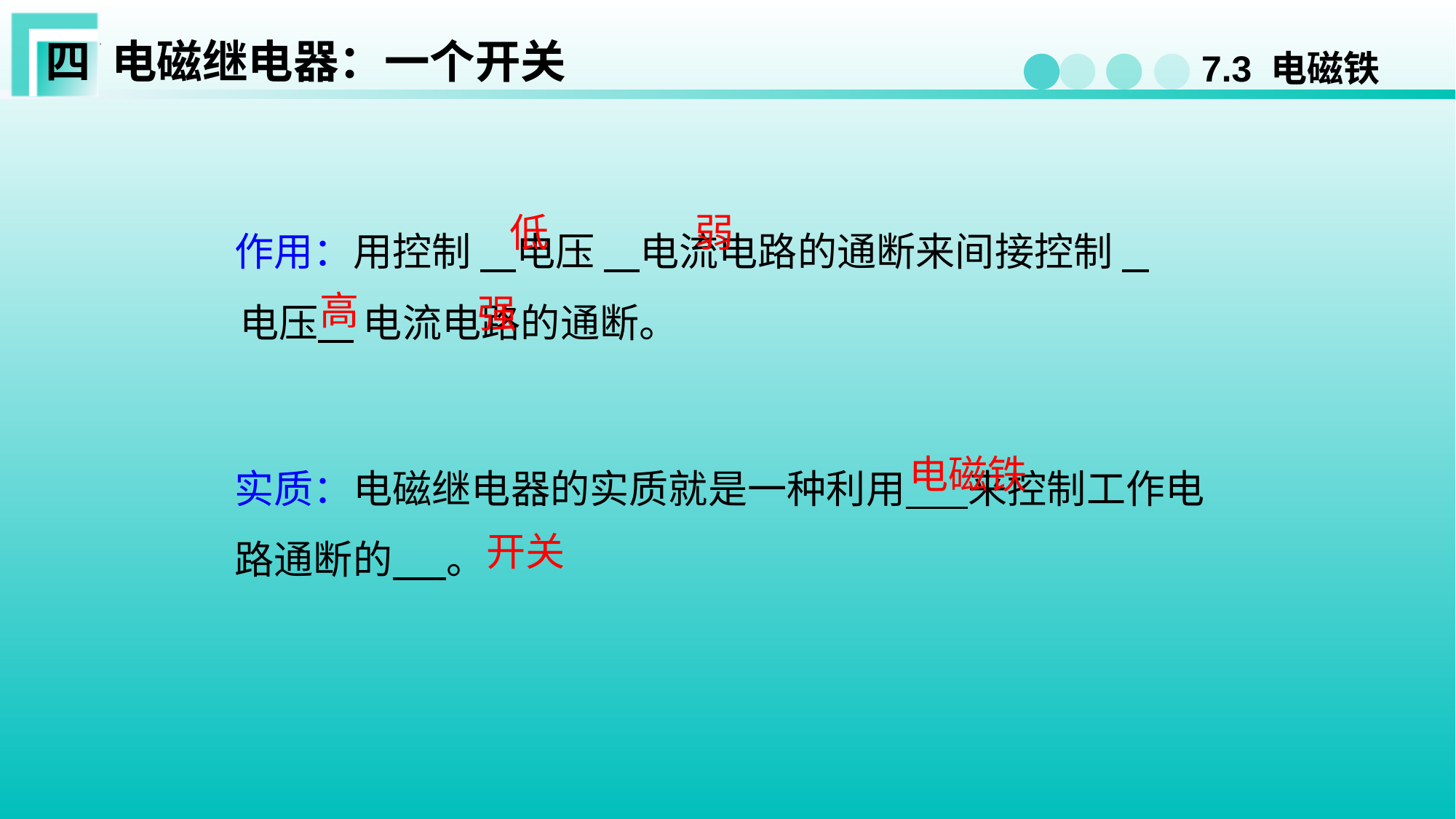

四  电磁继电器：一个开关
作用：用控制     电压     电流电路的通断来间接控制     电压     电流电路的通断。
低
弱
高
强
实质：电磁继电器的实质就是一种利用       来控制工作电路通断的      。
电磁铁
开关